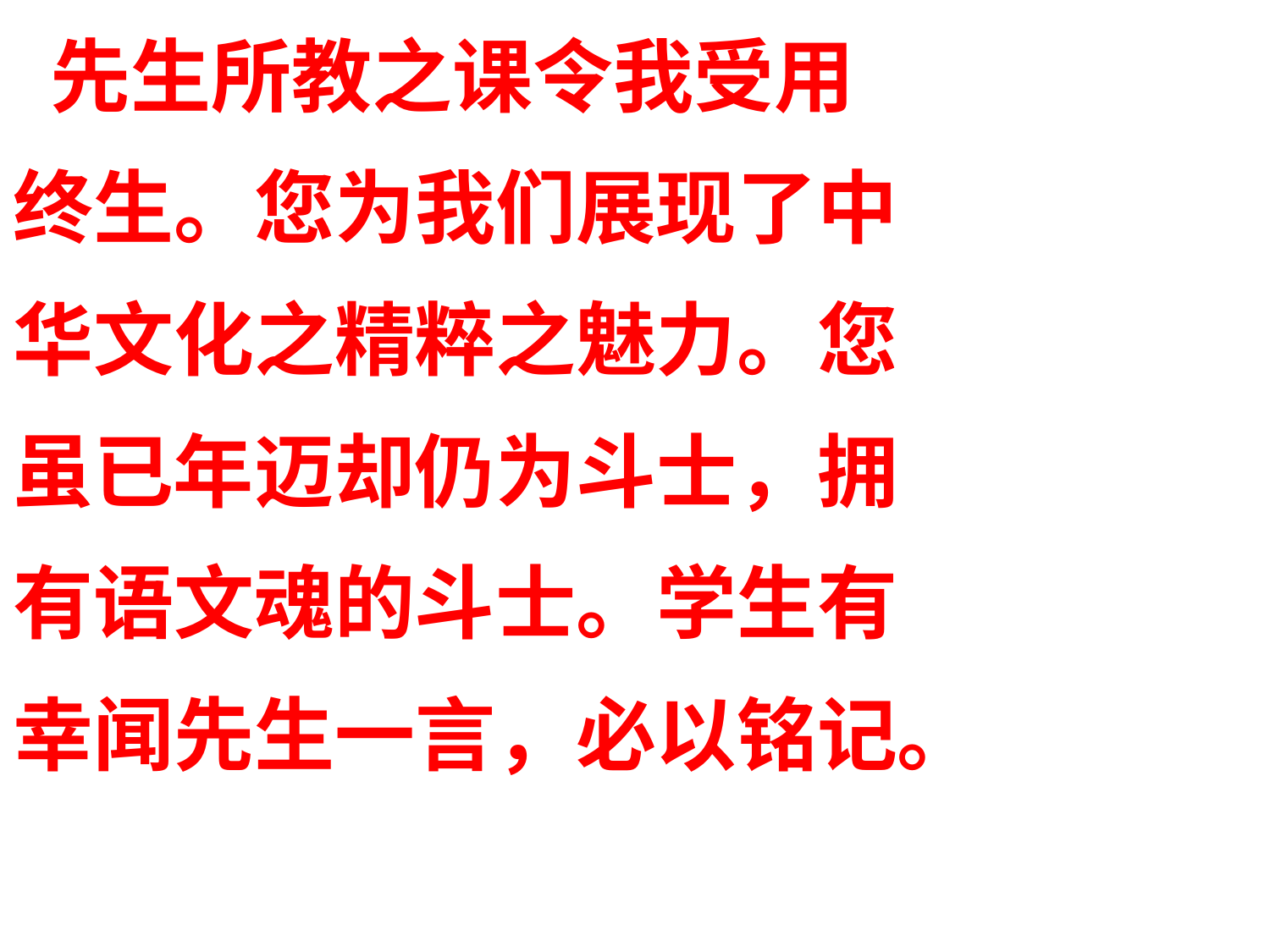

先生所教之课令我受用
终生。您为我们展现了中
华文化之精粹之魅力。您
虽已年迈却仍为斗士，拥
有语文魂的斗士。学生有
幸闻先生一言，必以铭记。